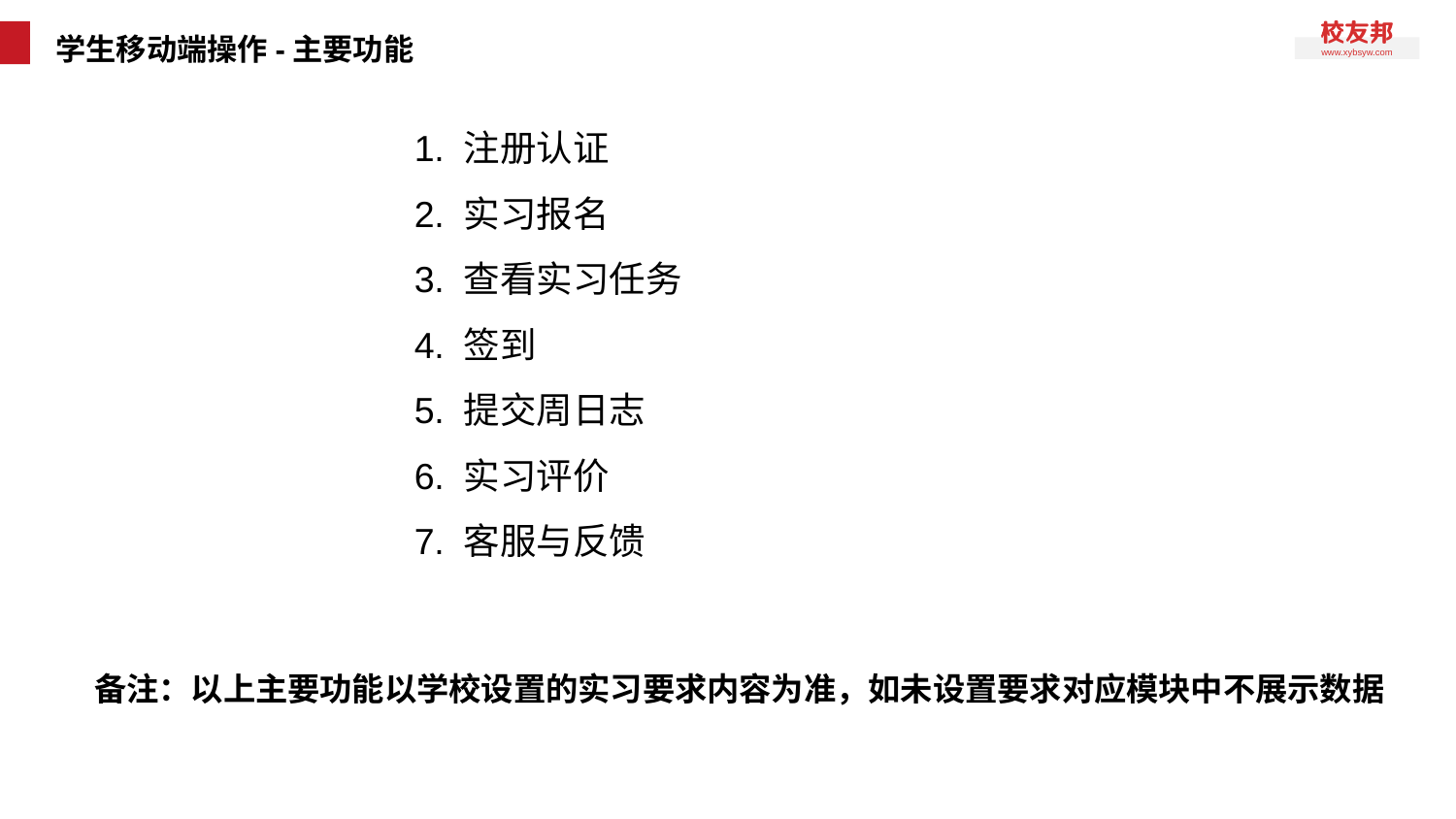

# 学生移动端操作-主要功能
1. 注册认证
2. 实习报名
3. 查看实习任务
4. 签到
5. 提交周日志
6. 实习评价
7. 客服与反馈
备注：以上主要功能以学校设置的实习要求内容为准，如未设置要求对应模块中不展示数据